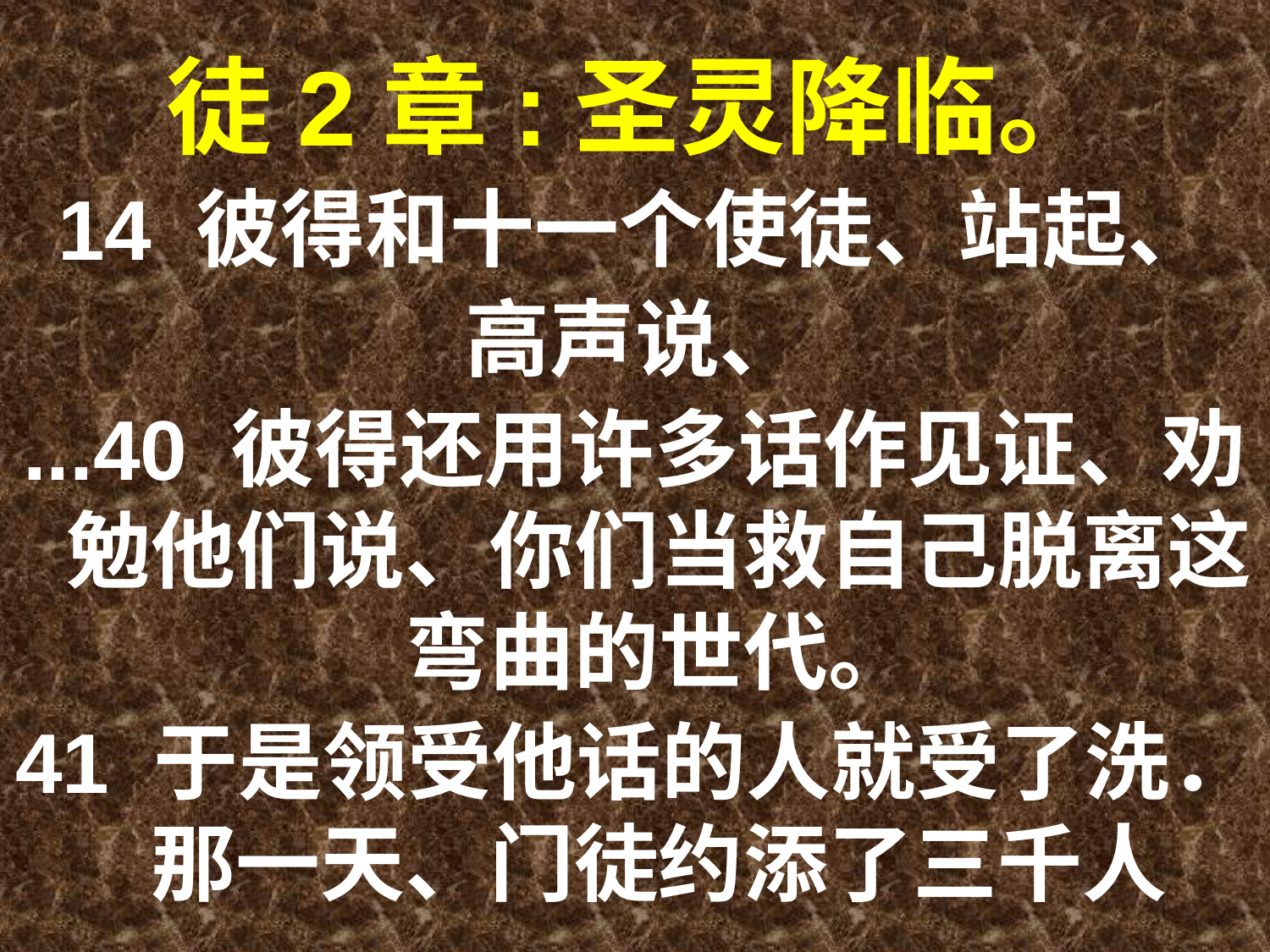

徒2章:圣灵降临。
14 彼得和十一个使徒、站起、
高声说、
...40 彼得还用许多话作见证、劝勉他们说、你们当救自己脱离这弯曲的世代。
41 于是领受他话的人就受了洗．那一天、门徒约添了三千人